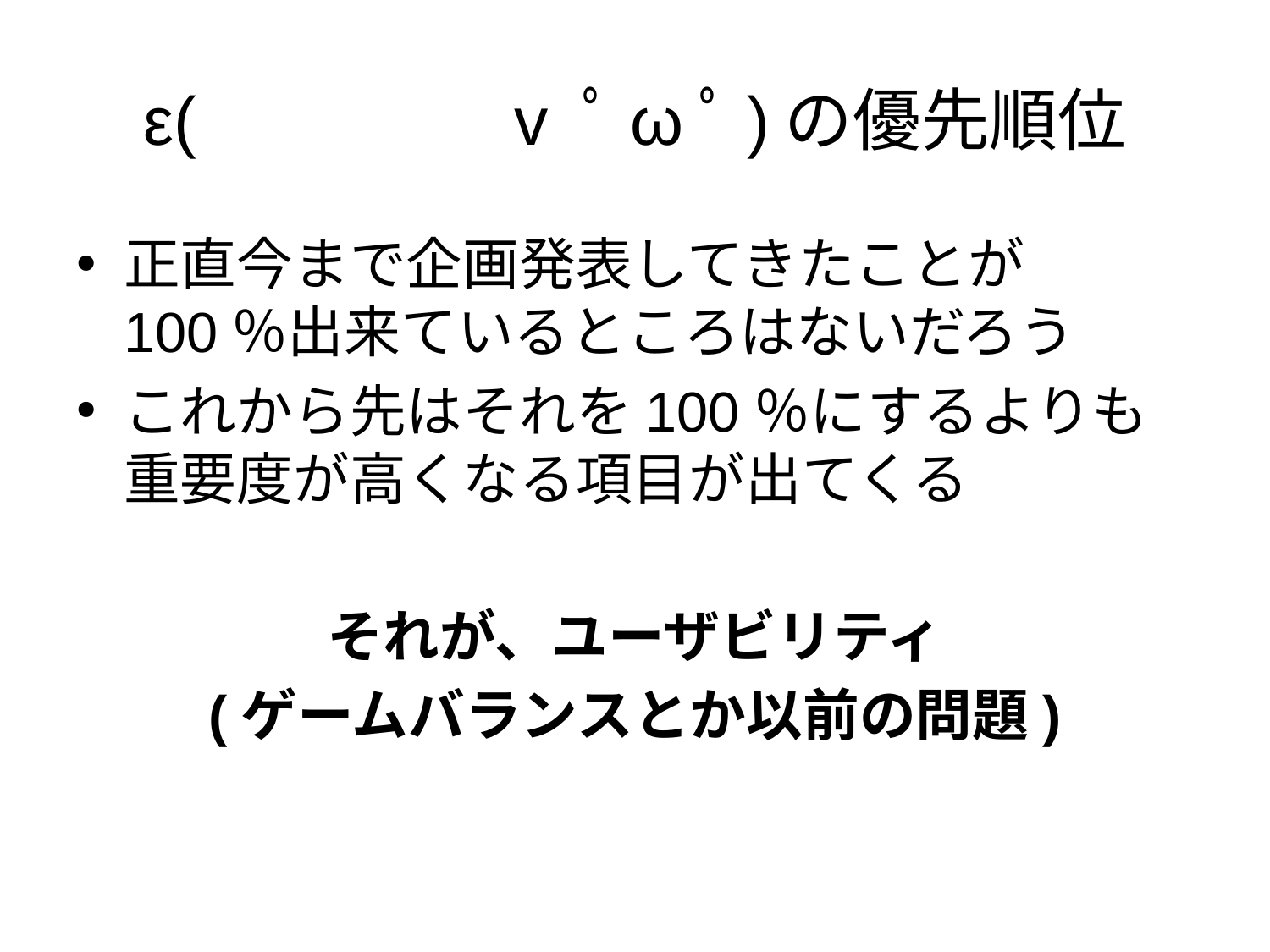

# ε(　　　　 v ﾟωﾟ)の優先順位
正直今まで企画発表してきたことが100％出来ているところはないだろう
これから先はそれを100％にするよりも
重要度が高くなる項目が出てくる

それが、ユーザビリティ
(ゲームバランスとか以前の問題)